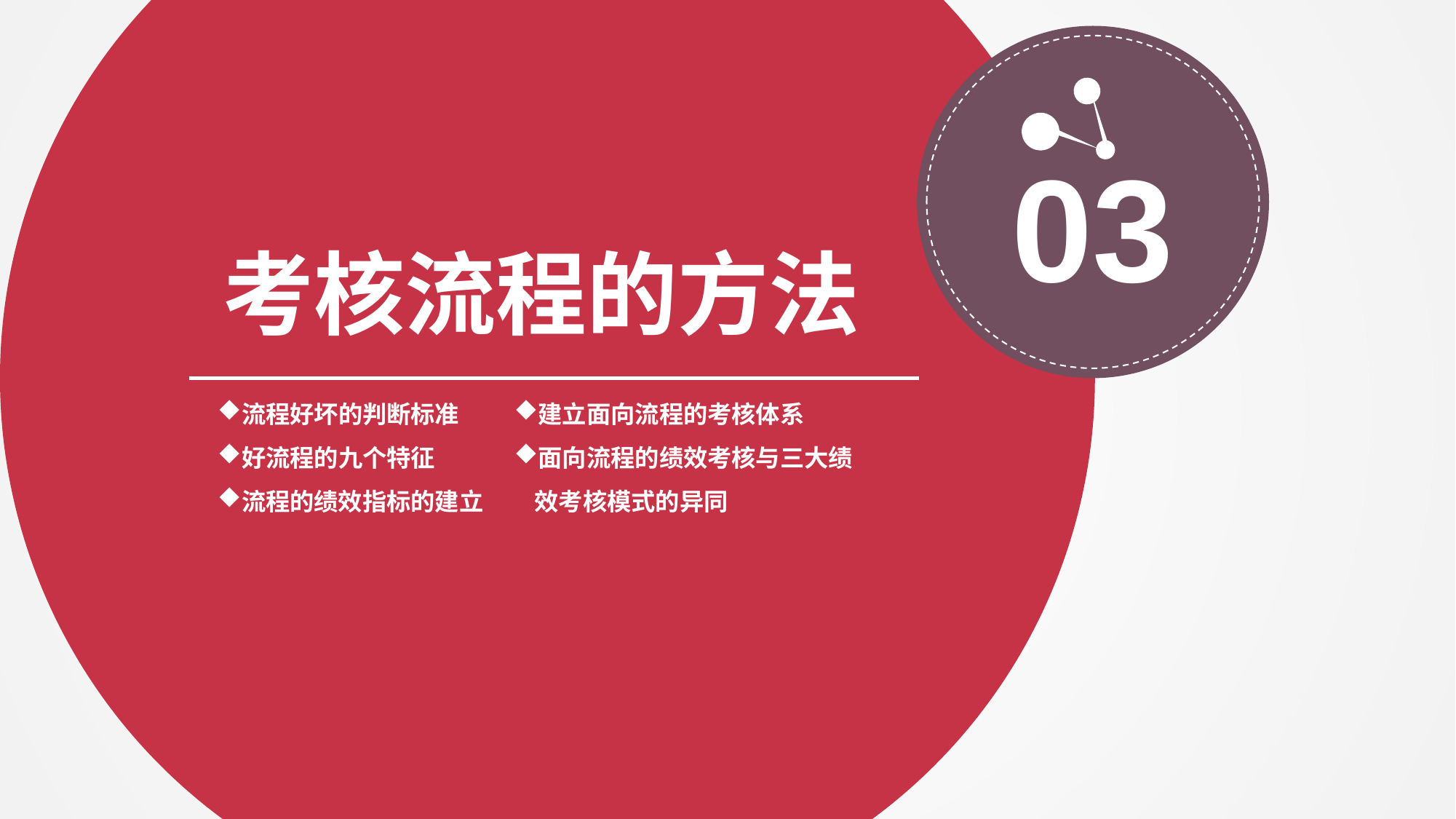

03
考核流程的方法
流程好坏的判断标准
好流程的九个特征
流程的绩效指标的建立
建立面向流程的考核体系
面向流程的绩效考核与三大绩效考核模式的异同